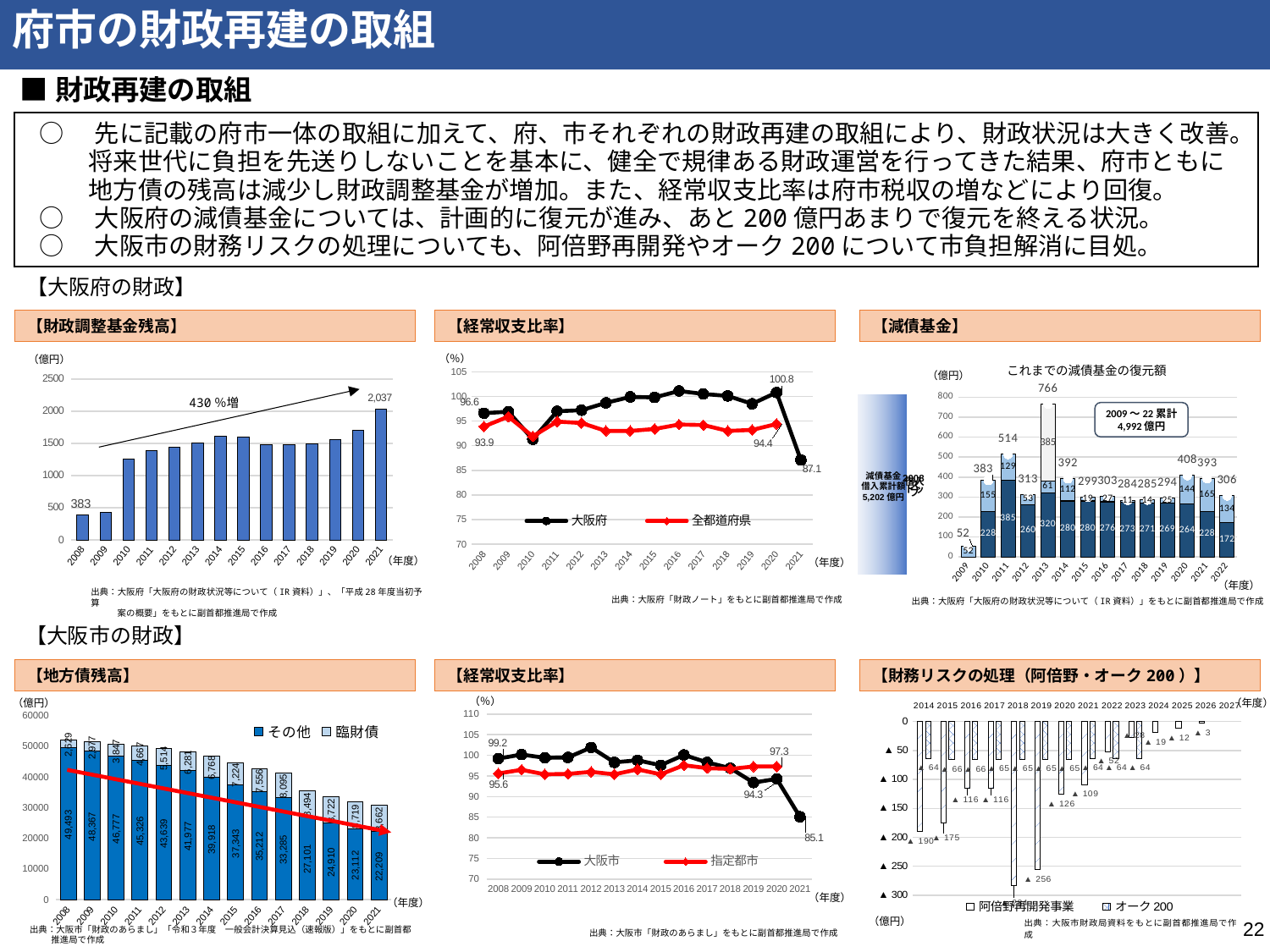

府市の財政再建の取組
■財政再建の取組
○　先に記載の府市一体の取組に加えて、府、市それぞれの財政再建の取組により、財政状況は大きく改善。
　　将来世代に負担を先送りしないことを基本に、健全で規律ある財政運営を行ってきた結果、府市ともに
　　地方債の残高は減少し財政調整基金が増加。また、経常収支比率は府市税収の増などにより回復。
○　大阪府の減債基金については、計画的に復元が進み、あと200億円あまりで復元を終える状況。
○　大阪市の財務リスクの処理についても、阿倍野再開発やオーク200について市負担解消に目処。
【大阪府の財政】
【財政調整基金残高】
【経常収支比率】
【減債基金】
（％）
（億円）
これまでの減債基金の復元額

### Chart

| Category |  |
|---|---|
| 2008 | 383.0 |
| 2009 | 434.0 |
| 2010 | 1256.0 |
| 2011 | 1385.0 |
| 2012 | 1438.0 |
| 2013 | 1500.0 |
| 2014 | 1612.0 |
| 2015 | 1602.0 |
| 2016 | 1479.0 |
| 2017 | 1475.0 |
| 2018 | 1489.0 |
| 2019 | 1562.0 |
| 2020 | 1706.0 |
| 2021 | 2037.0 |

### Chart

| Category | 大阪府 | 全都道府県 |
|---|---|---|
| 2008 | 96.6 | 93.9 |
| 2009 | 96.9 | 95.9 |
| 2010 | 91.3 | 91.9 |
| 2011 | 97.0 | 94.9 |
| 2012 | 97.2 | 94.6 |
| 2013 | 98.7 | 93.0 |
| 2014 | 99.9 | 93.0 |
| 2015 | 99.8 | 93.4 |
| 2016 | 101.1 | 94.3 |
| 2017 | 100.5 | 94.2 |
| 2018 | 100.1 | 93.0 |
| 2019 | 98.5 | 93.2 |
| 2020 | 100.8 | 94.4 |
| 2021 | 87.1 | None |
（億円）

### Chart

| Category | 当初予算 | 決算剰余金 | 2月補正 | 合計 |
|---|---|---|---|---|
| 2009 | None | 52.0 | None | 52.0 |
| 2010 | 228.0 | 155.0 | None | 383.0 |
| 2011 | 385.0 | 129.0 | None | 514.0 |
| 2012 | 260.0 | 53.0 | None | 313.0 |
| 2013 | 320.0 | 61.0 | 385.0 | 766.0 |
| 2014 | 280.0 | 112.0 | None | 392.0 |
| 2015 | 280.0 | 19.0 | None | 299.0 |
| 2016 | 276.0 | 27.0 | None | 303.0 |
| 2017 | 273.0 | 11.0 | None | 284.0 |
| 2018 | 271.0 | 14.0 | None | 285.0 |
| 2019 | 269.0 | 25.0 | None | 294.0 |
| 2020 | 264.0 | 144.0 | None | 408.0 |
| 2021 | 228.0 | 165.0 | None | 393.0 |
| 2022 | 172.0 | 134.0 | None | 306.0 |
430％増

2009～22累計
4,992億円
2008借入 ストップ
減債基金
借入累計額
5,202億円
（年度）
（年度）
（年度）
出典：大阪府「大阪府の財政状況等について（IR資料）」、「平成28年度当初予算
　　　案の概要」をもとに副首都推進局で作成
出典：大阪府「財政ノート」をもとに副首都推進局で作成
出典：大阪府「大阪府の財政状況等について（IR資料）」をもとに副首都推進局で作成
【大阪市の財政】
【地方債残高】
【経常収支比率】
【財務リスクの処理（阿倍野・オーク200）】
（％）
（億円）

[unsupported chart]

（年度）

### Chart

| Category | 大阪市 | 指定都市 |
|---|---|---|
| 2008 | 99.2 | 95.6 |
| 2009 | 100.2 | 96.5 |
| 2010 | 99.4 | 95.4 |
| 2011 | 99.5 | 95.5 |
| 2012 | 101.9 | 96.0 |
| 2013 | 98.3 | 95.4 |
| 2014 | 98.8 | 96.6 |
| 2015 | 97.6 | 95.4 |
| 2016 | 100.1 | 97.6 |
| 2017 | 98.3 | 96.9 |
| 2018 | 96.9 | 96.7 |
| 2019 | 93.4 | 97.3 |
| 2020 | 94.3 | 97.3 |
| 2021 | 85.1 | None |

### Chart

| Category | その他 | 臨財債 |
|---|---|---|
| 2008 | 49493.0 | 2629.0 |
| 2009 | 48367.0 | 2977.0 |
| 2010 | 46777.0 | 3847.0 |
| 2011 | 45326.0 | 4667.0 |
| 2012 | 43639.0 | 5514.0 |
| 2013 | 41977.0 | 6281.0 |
| 2014 | 39918.0 | 6768.0 |
| 2015 | 37343.0 | 7224.0 |
| 2016 | 35212.0 | 7556.0 |
| 2017 | 33285.0 | 8095.0 |
| 2018 | 27101.0 | 8494.0 |
| 2019 | 24910.0 | 8722.0 |
| 2020 | 23112.0 | 8719.0 |
| 2021 | 22209.0 | 8662.0 |
（年度）
（年度）
22
（億円）
出典：大阪市「財政のあらまし」「令和３年度　一般会計決算見込（速報版）」をもとに副首都
 　　 推進局で作成
出典：大阪市「財政のあらまし」をもとに副首都推進局で作成